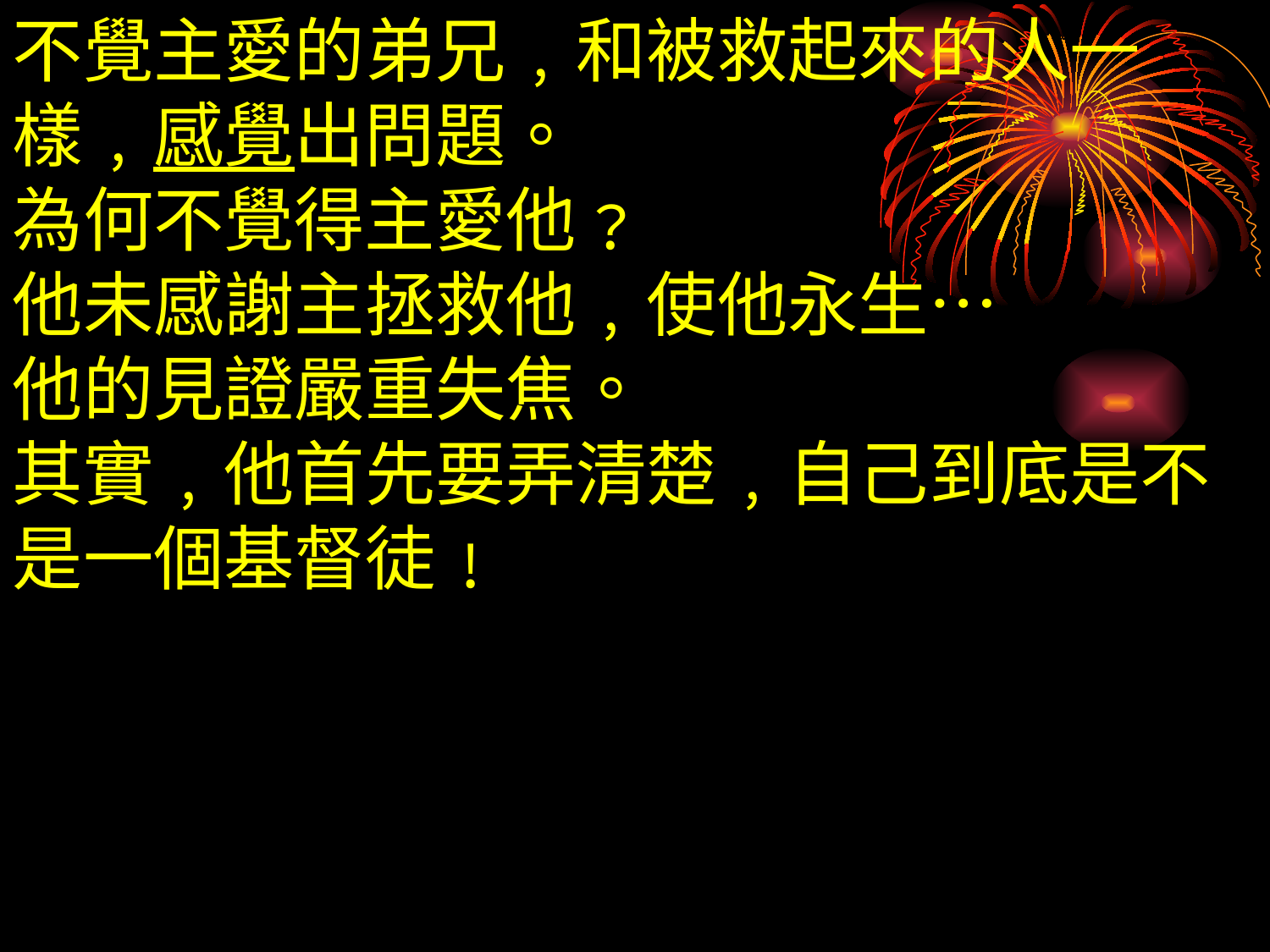

不覺主愛的弟兄﹐和被救起來的人一樣﹐感覺出問題。
為何不覺得主愛他﹖
他未感謝主拯救他﹐使他永生…
他的見證嚴重失焦。
其實﹐他首先要弄清楚﹐自己到底是不是一個基督徒﹗